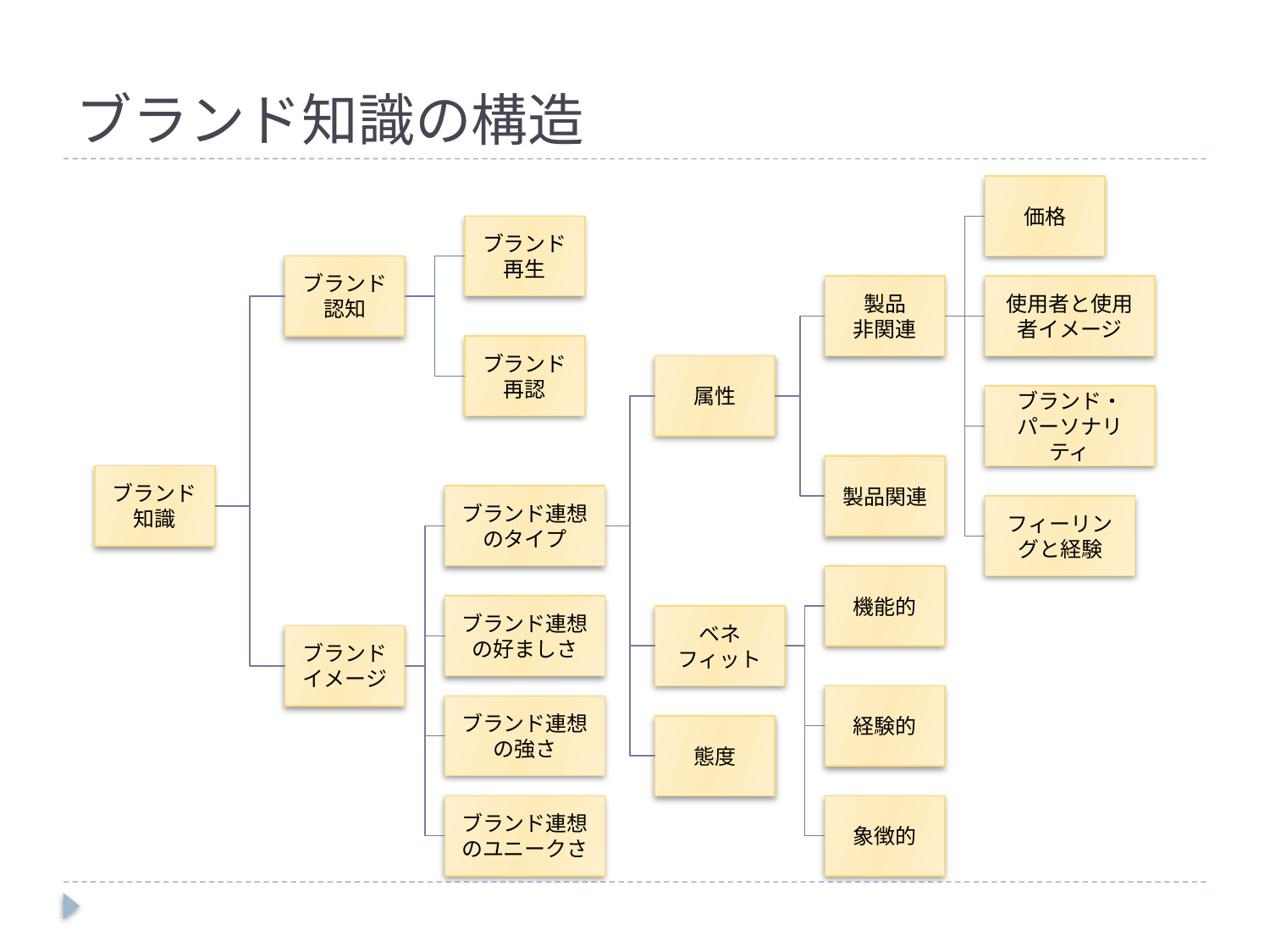

# ブランド知識の構造
価格
ブランド
再生
ブランド
認知
製品
非関連
使用者と使用者イメージ
ブランド
再認
属性
ブランド・
パーソナリティ
製品関連
ブランド
知識
ブランド連想のタイプ
フィーリングと経験
機能的
ブランド連想の好ましさ
ベネフィット
ブランド
イメージ
経験的
ブランド連想の強さ
態度
ブランド連想のユニークさ
象徴的